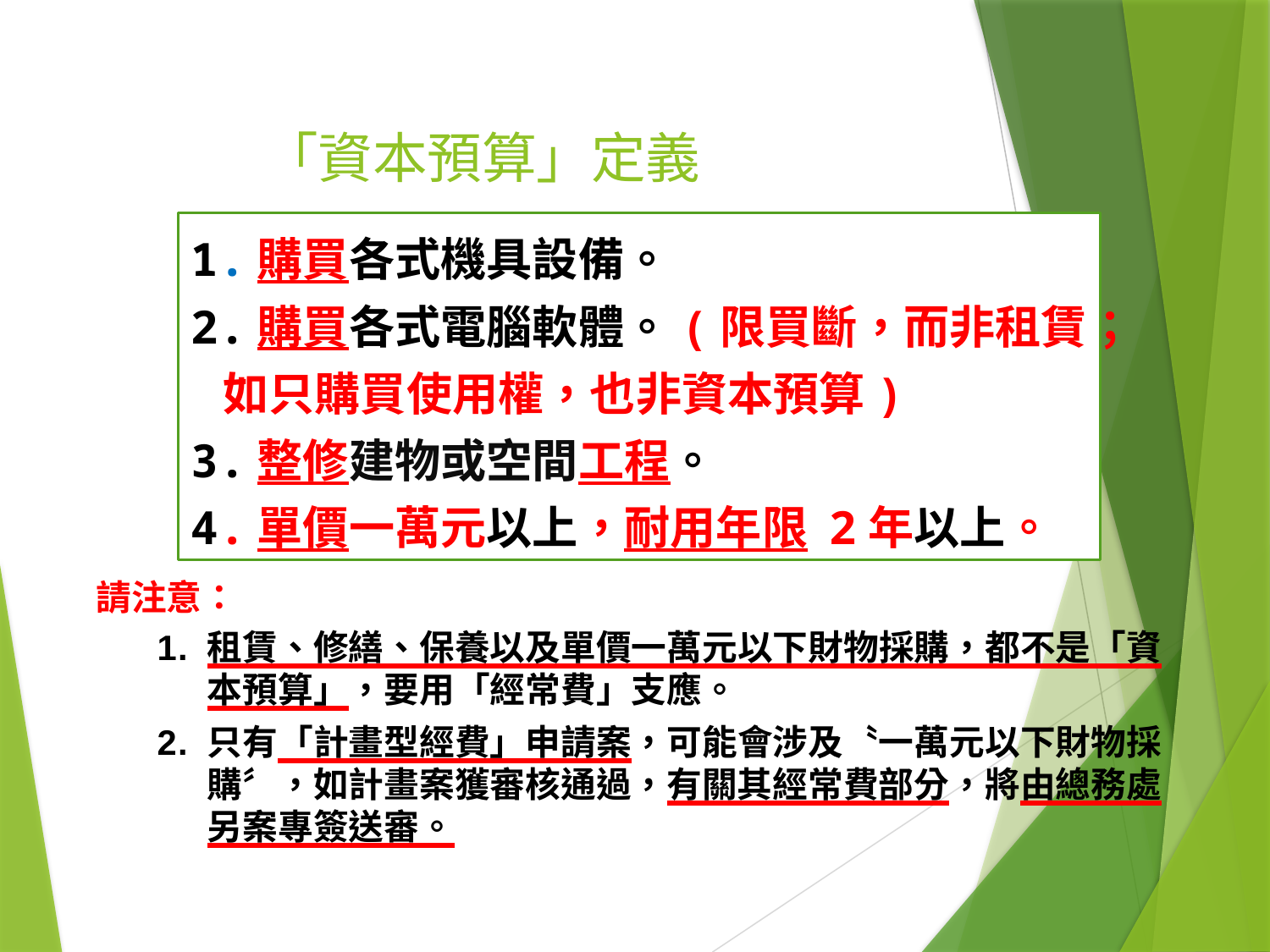

# 「資本預算」定義
1.購買各式機具設備。
2.購買各式電腦軟體。(限買斷，而非租賃；
  如只購買使用權，也非資本預算)
3.整修建物或空間工程。
4.單價一萬元以上，耐用年限 2年以上。
請注意：
租賃、修繕、保養以及單價一萬元以下財物採購，都不是「資本預算」，要用「經常費」支應。
只有「計畫型經費」申請案，可能會涉及〝一萬元以下財物採購〞，如計畫案獲審核通過，有關其經常費部分，將由總務處另案專簽送審。